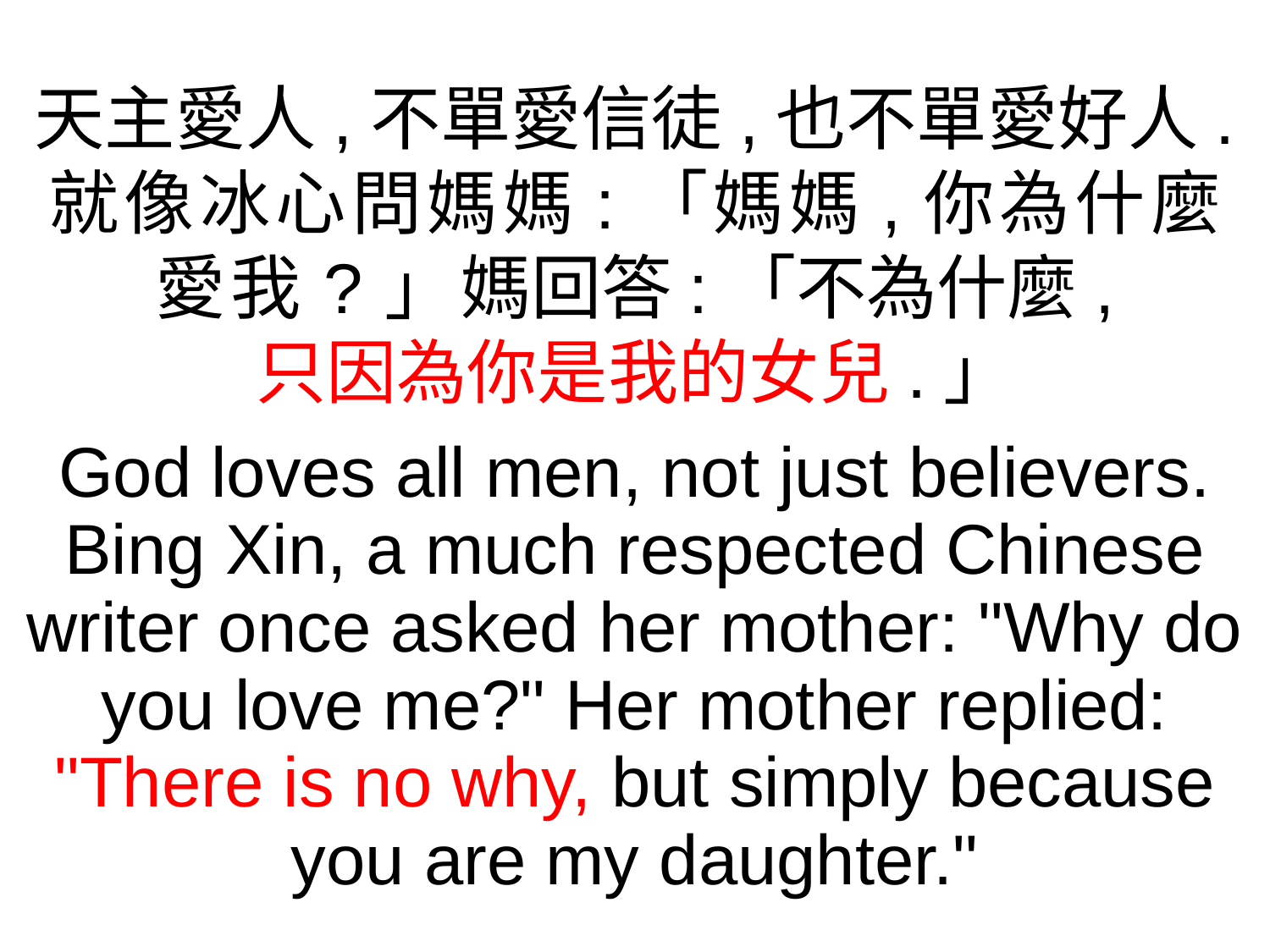

天主愛人,不單愛信徒,也不單愛好人.
就像冰心問媽媽:「媽媽,你為什麼
愛我?」媽回答:「不為什麼,
只因為你是我的女兒.」
God loves all men, not just believers. Bing Xin, a much respected Chinese writer once asked her mother: "Why do you love me?" Her mother replied: "There is no why, but simply because you are my daughter."